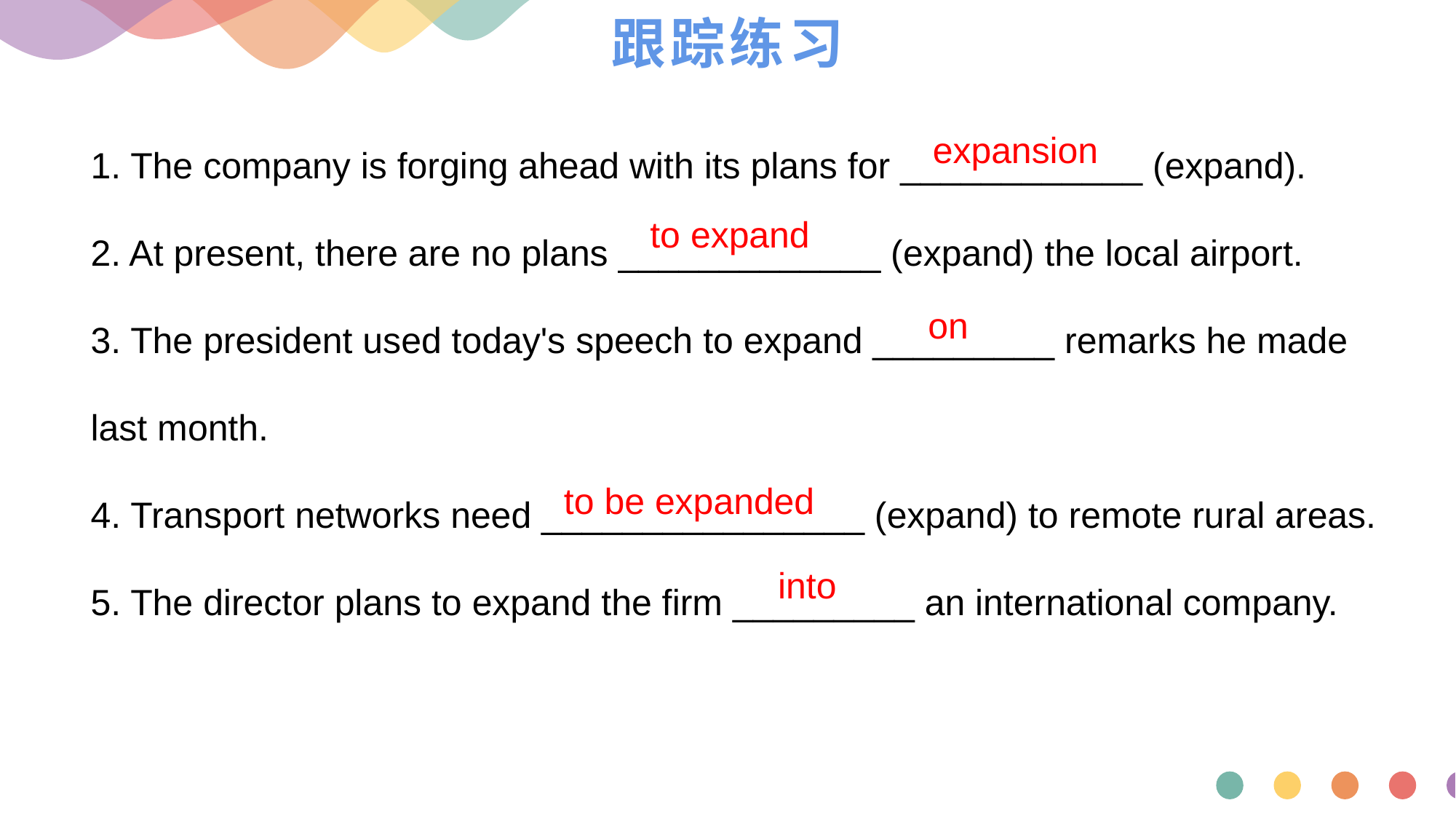

# 跟踪练习
1. The company is forging ahead with its plans for ____________ (expand).
2. At present, there are no plans _____________ (expand) the local airport.
3. The president used today's speech to expand _________ remarks he made last month.
4. Transport networks need ________________ (expand) to remote rural areas.
5. The director plans to expand the firm _________ an international company.

expansion
 to expand
on
to be expanded
 into